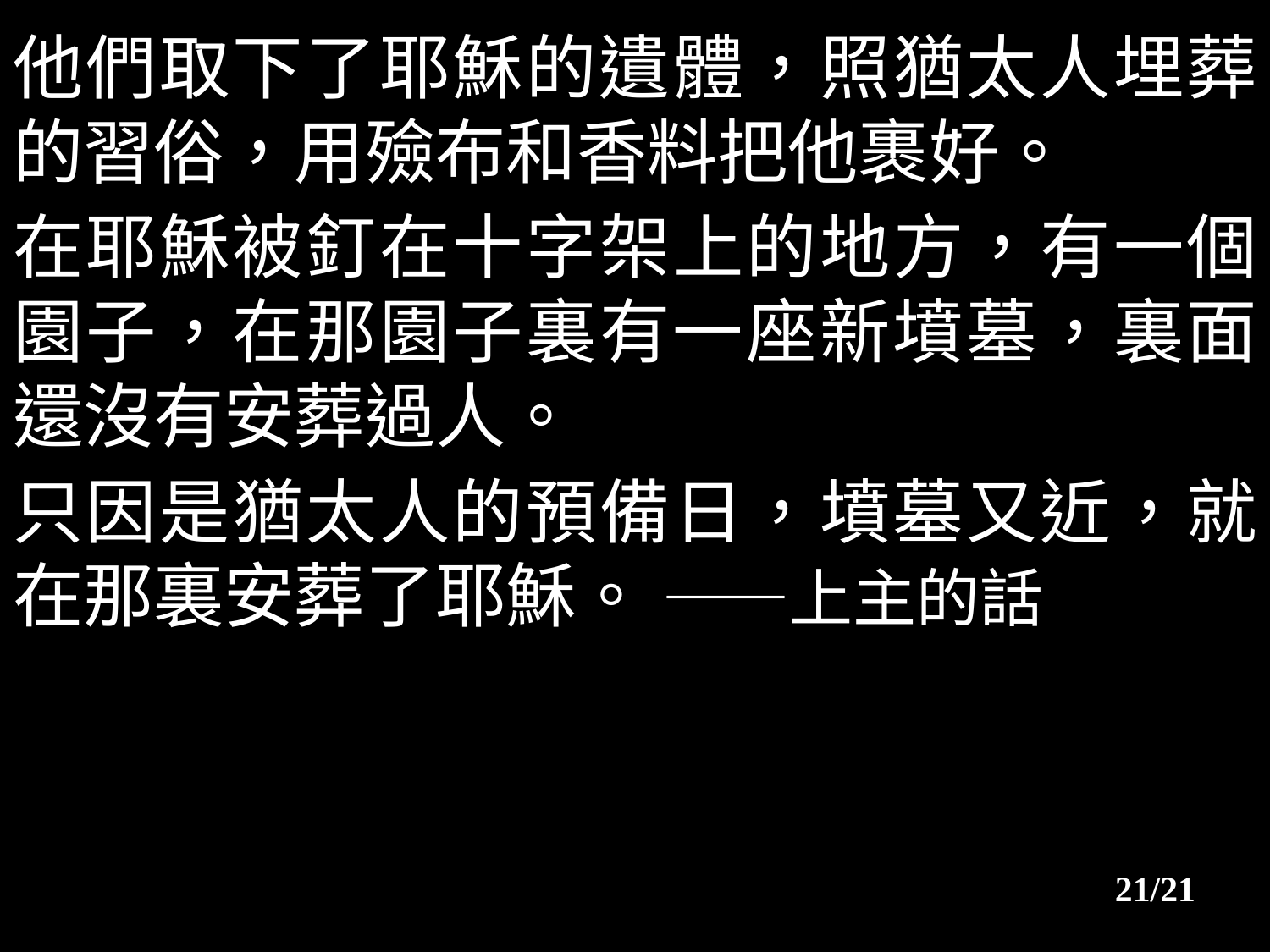

他們取下了耶穌的遺體，照猶太人埋葬的習俗，用殮布和香料把他裹好。
在耶穌被釘在十字架上的地方，有一個園子，在那園子裏有一座新墳墓，裏面還沒有安葬過人。
只因是猶太人的預備日，墳墓又近，就在那裏安葬了耶穌。 ——上主的話
21/21